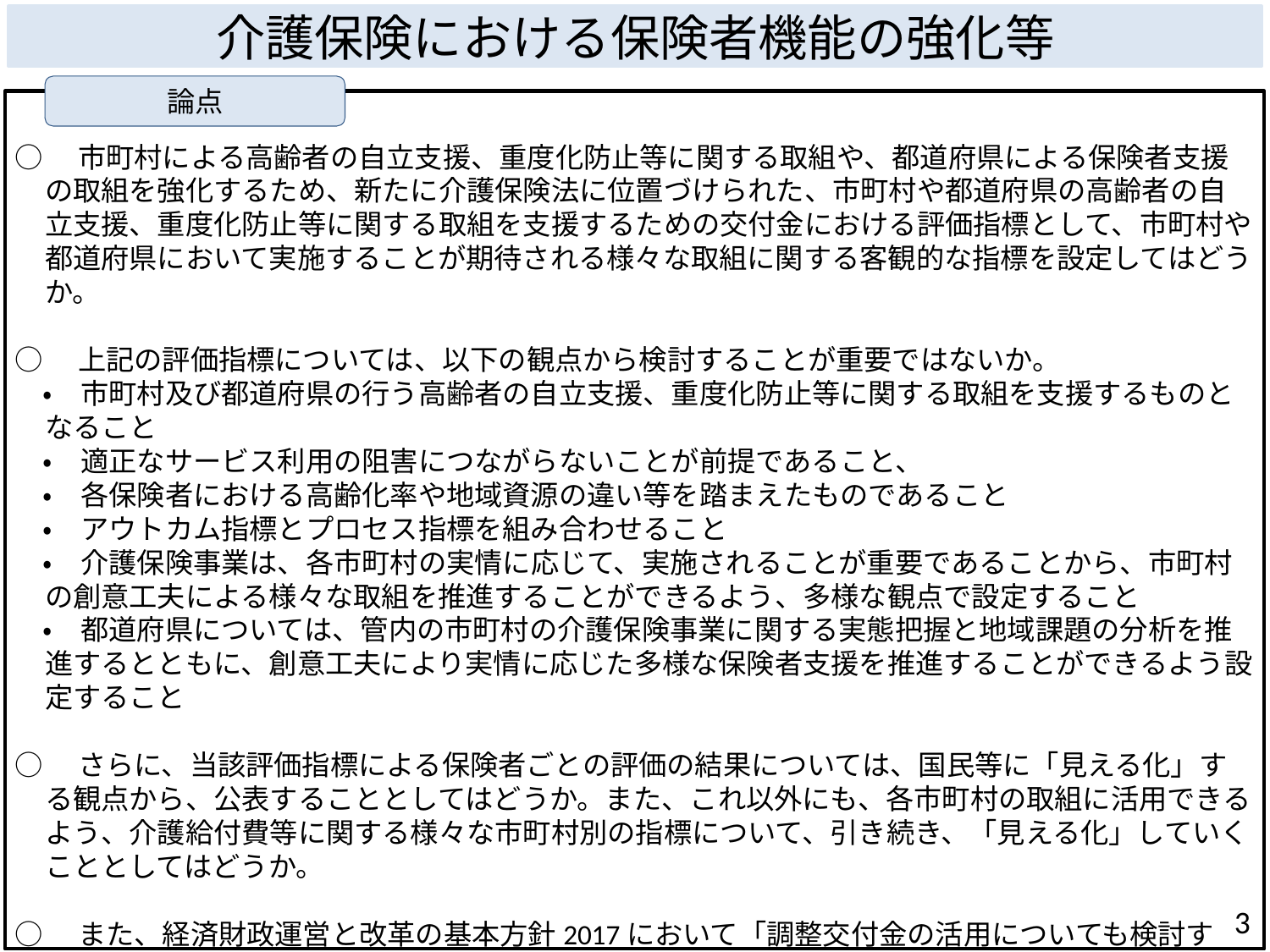

介護保険における保険者機能の強化等
論点

○　市町村による高齢者の自立支援、重度化防止等に関する取組や、都道府県による保険者支援の取組を強化するため、新たに介護保険法に位置づけられた、市町村や都道府県の高齢者の自立支援、重度化防止等に関する取組を支援するための交付金における評価指標として、市町村や都道府県において実施することが期待される様々な取組に関する客観的な指標を設定してはどうか。

○　上記の評価指標については、以下の観点から検討することが重要ではないか。
　・　市町村及び都道府県の行う高齢者の自立支援、重度化防止等に関する取組を支援するものとなること
　・　適正なサービス利用の阻害につながらないことが前提であること、
　・　各保険者における高齢化率や地域資源の違い等を踏まえたものであること
　・　アウトカム指標とプロセス指標を組み合わせること
　・　介護保険事業は、各市町村の実情に応じて、実施されることが重要であることから、市町村の創意工夫による様々な取組を推進することができるよう、多様な観点で設定すること
　・　都道府県については、管内の市町村の介護保険事業に関する実態把握と地域課題の分析を推進するとともに、創意工夫により実情に応じた多様な保険者支援を推進することができるよう設定すること

○　さらに、当該評価指標による保険者ごとの評価の結果については、国民等に「見える化」する観点から、公表することとしてはどうか。また、これ以外にも、各市町村の取組に活用できるよう、介護給付費等に関する様々な市町村別の指標について、引き続き、「見える化」していくこととしてはどうか。

○　また、経済財政運営と改革の基本方針2017において「調整交付金の活用についても検討する」とされているが、どう考えるか。なお、財政制度等審議会において、具体的内容も含め、「調整交付金を活用したインセンティブの仕組みの導入」が提示されている。
3